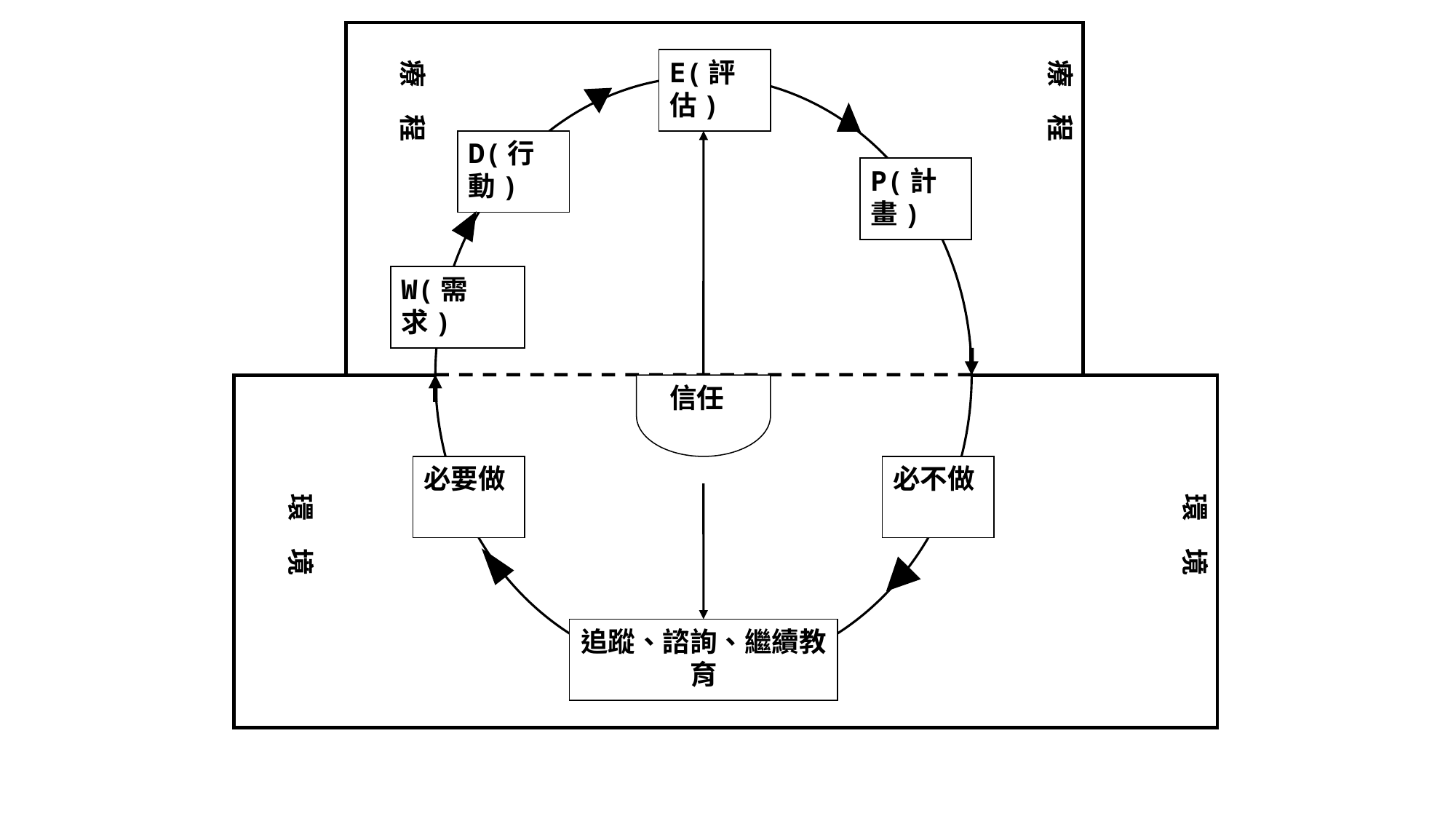

療　程
E(評估)
療　程

D(行動)

P(計畫)

W(需求)

信任
必要做
必不做
環　境

環　境

追蹤、諮詢、繼續教育